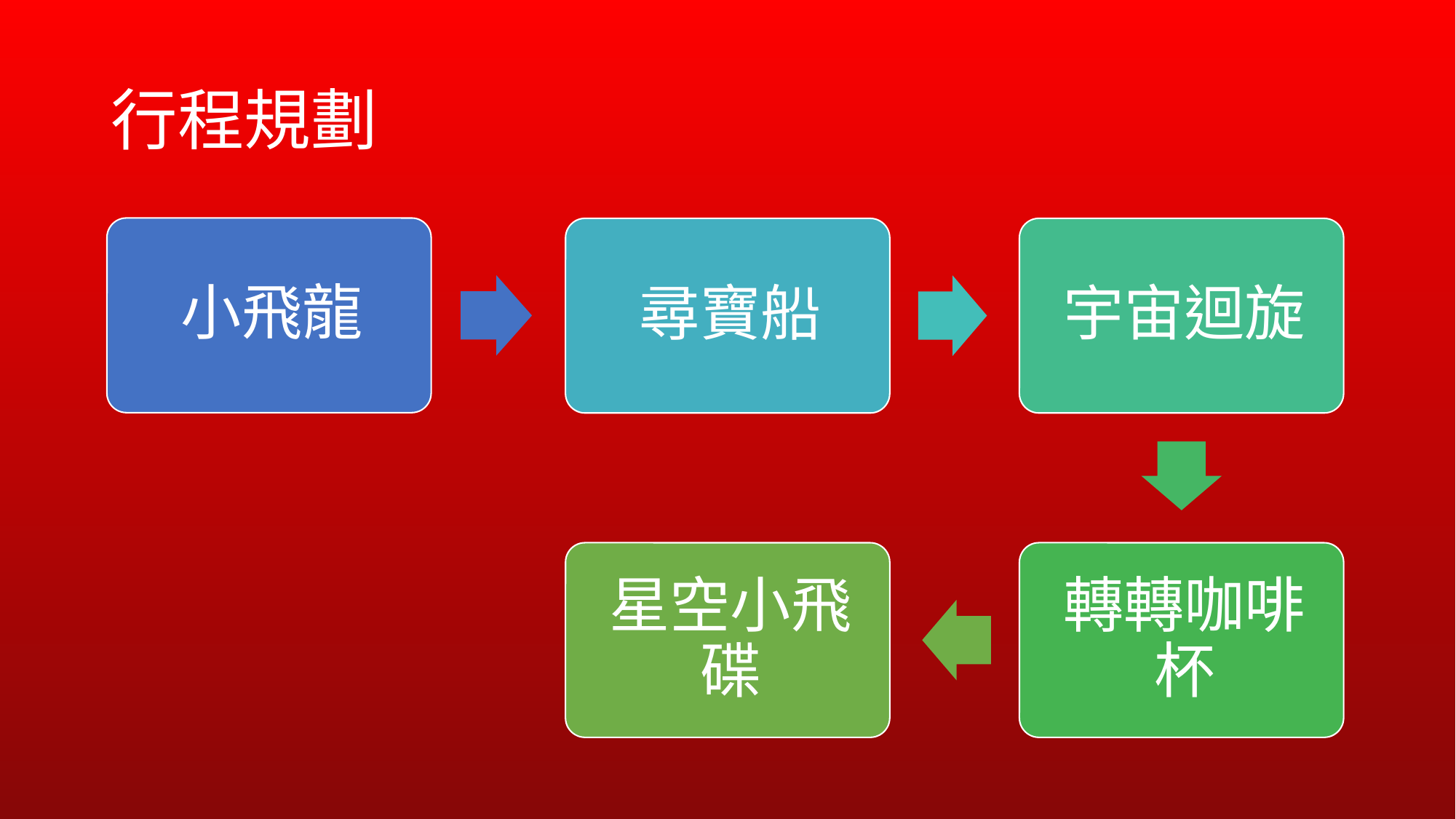

# 行程規劃
小飛龍

尋寶船

宇宙迴旋

轉轉咖啡杯

星空小飛碟